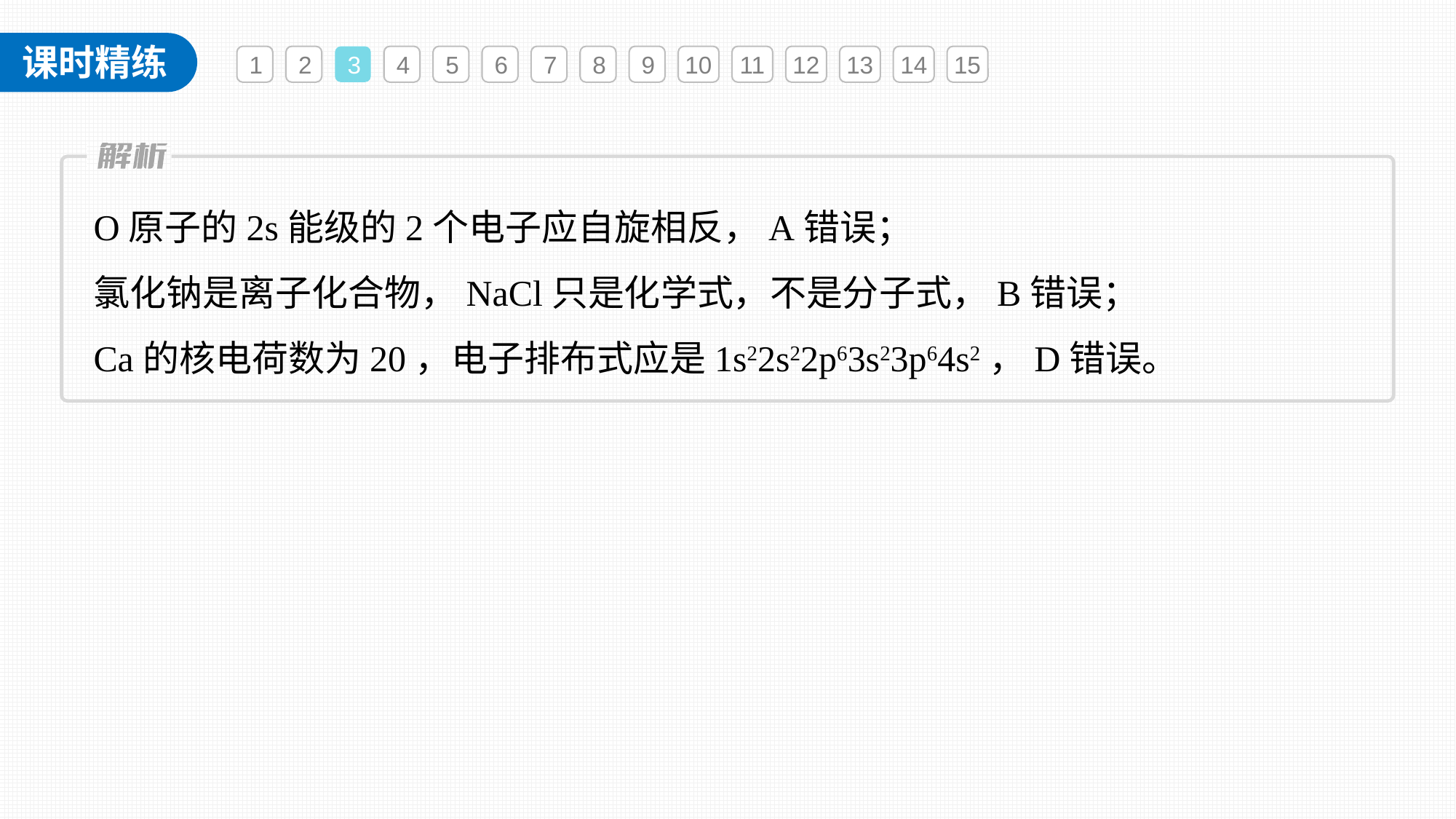

1
2
3
4
5
6
7
8
9
10
11
12
13
14
15

O原子的2s能级的2个电子应自旋相反，A错误；
氯化钠是离子化合物，NaCl只是化学式，不是分子式，B错误；
Ca的核电荷数为20，电子排布式应是1s22s22p63s23p64s2，D错误。